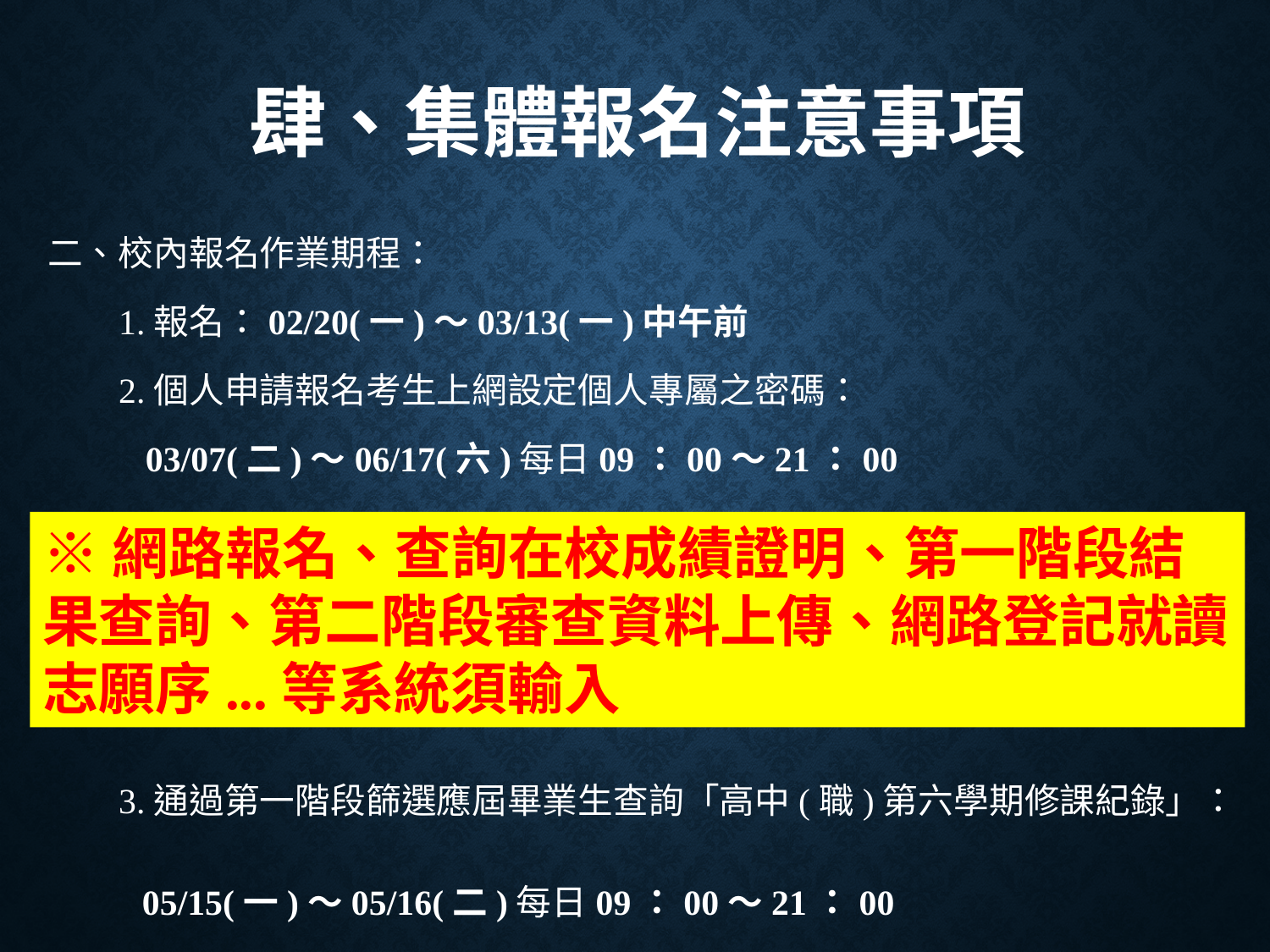

# 肆、集體報名注意事項
二、校內報名作業期程：
        1.報名：02/20(一)～03/13(一)中午前
        2.個人申請報名考生上網設定個人專屬之密碼：
           03/07(二)～06/17(六)每日09：00～21：00

        3.通過第一階段篩選應屆畢業生查詢「高中(職)第六學期修課紀錄」：
           05/15(一)～05/16(二)每日09：00～21：00
※網路報名、查詢在校成績證明、第一階段結果查詢、第二階段審查資料上傳、網路登記就讀志願序...等系統須輸入